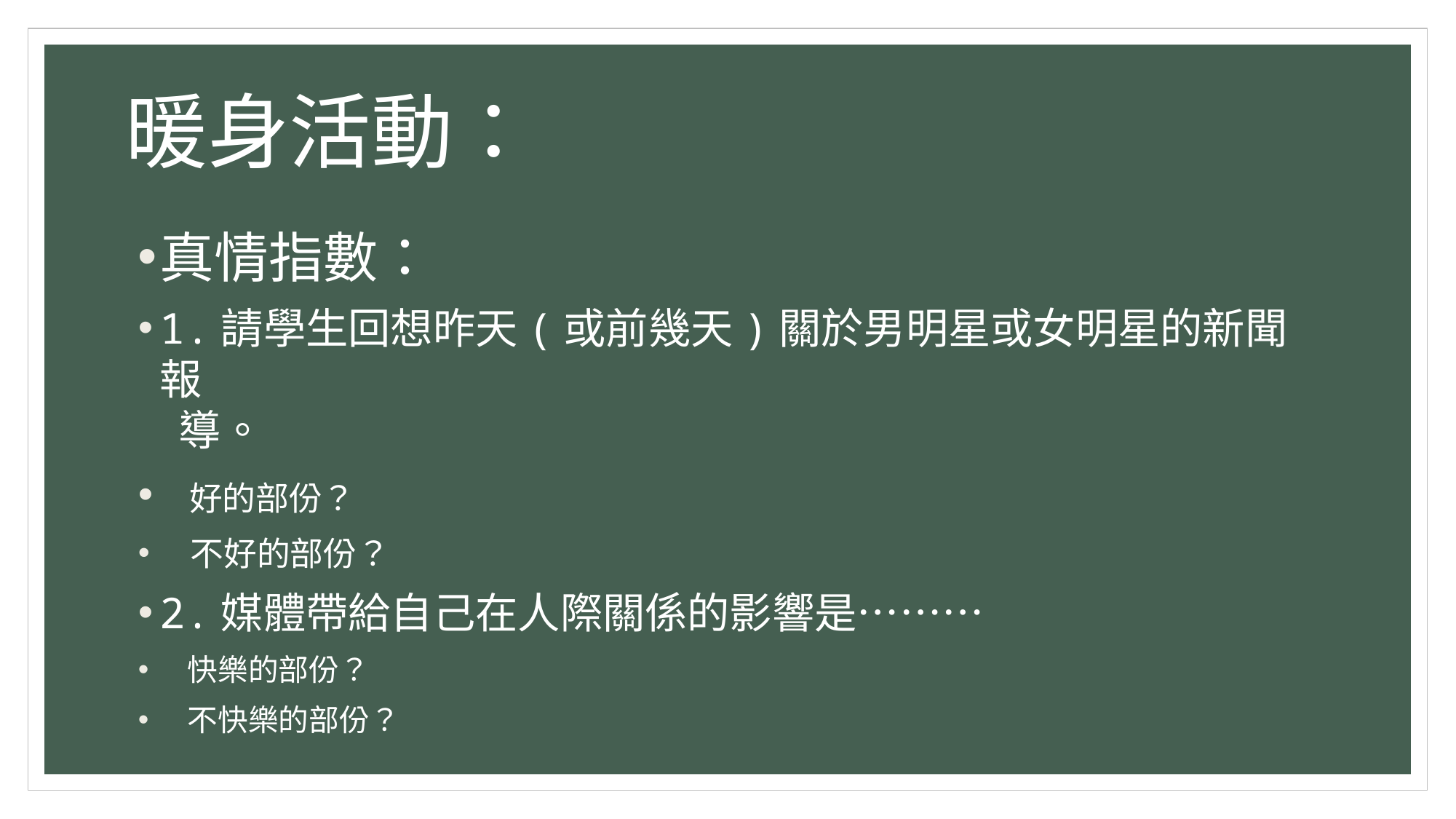

# 暖身活動：
真情指數：
1.請學生回想昨天(或前幾天)關於男明星或女明星的新聞報
  導。
  好的部份？
   不好的部份？
2.媒體帶給自己在人際關係的影響是………
   快樂的部份？
   不快樂的部份？